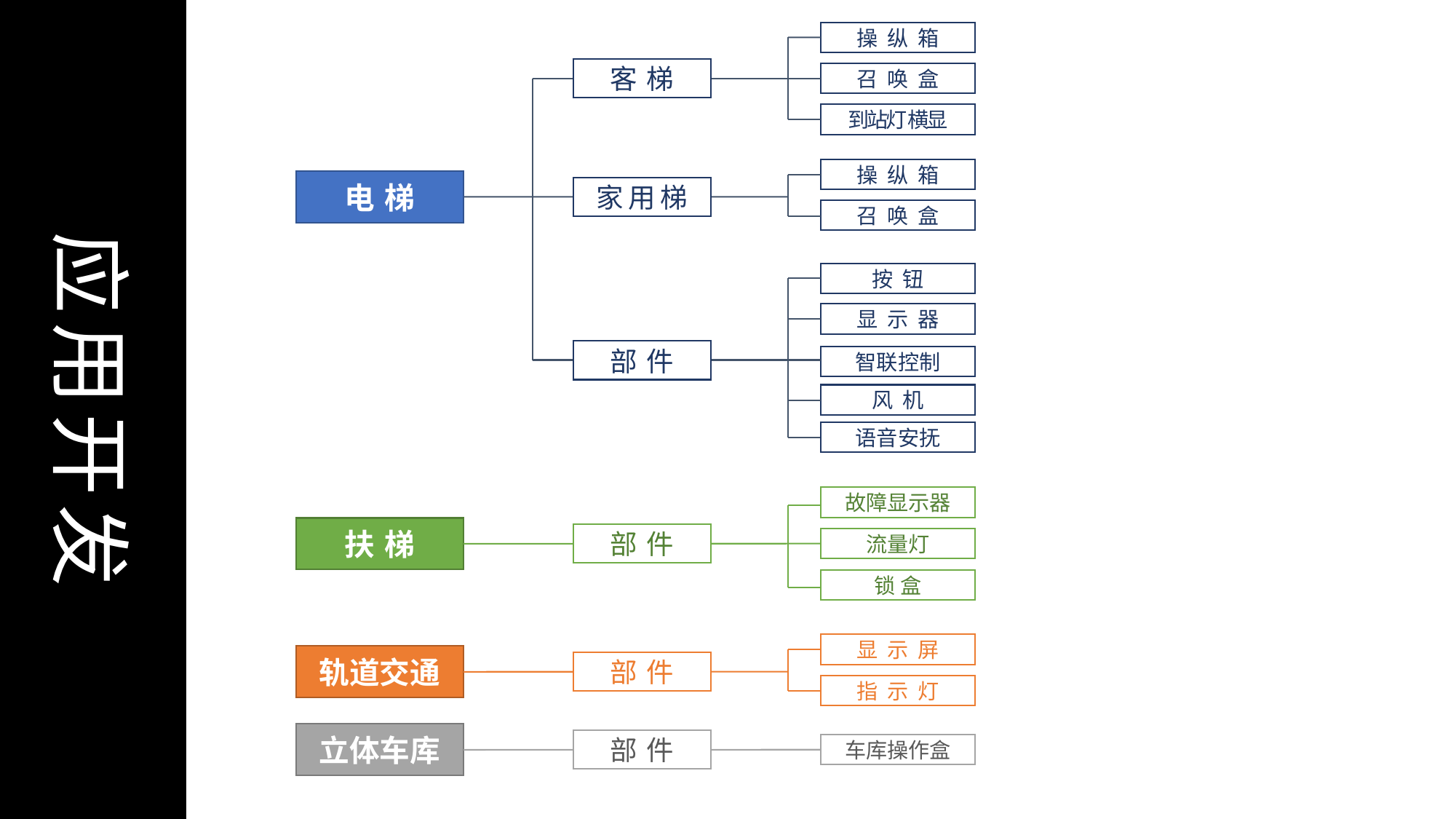

应用开发
操纵箱
客梯
召唤盒
到站灯 横显
操纵箱
电梯
家用梯
召唤盒
按钮
显示器
部件
智联控制
风机
语音安抚
故障显示器
扶梯
部件
流量灯
锁 盒
显示屏
轨道交通
部件
指示灯
立体车库
部件
车库操作盒